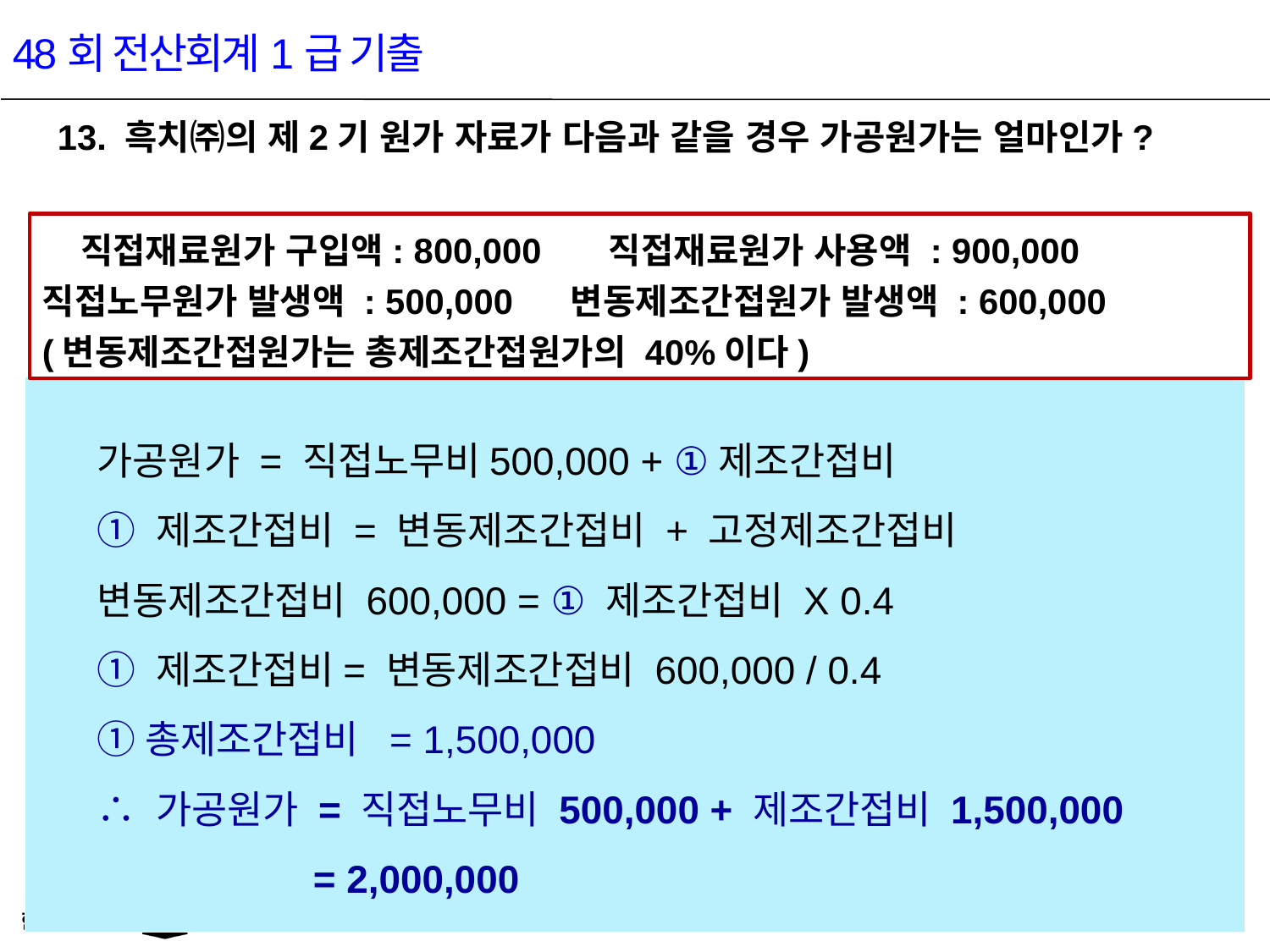

48회 전산회계1급 기출
13. 흑치㈜의 제2기 원가 자료가 다음과 같을 경우 가공원가는 얼마인가?
   직접재료원가 구입액: 800,000      직접재료원가 사용액 : 900,000
직접노무원가 발생액 : 500,000     변동제조간접원가 발생액 : 600,000
(변동제조간접원가는 총제조간접원가의 40%이다)
|  |
| --- |
가공원가 = 직접노무비500,000 + ①제조간접비
① 제조간접비 = 변동제조간접비 + 고정제조간접비
변동제조간접비 600,000 = ① 제조간접비 X 0.4
① 제조간접비= 변동제조간접비 600,000 / 0.4
①총제조간접비  = 1,500,000
∴ 가공원가 = 직접노무비 500,000 + 제조간접비 1,500,000
                    = 2,000,000
22